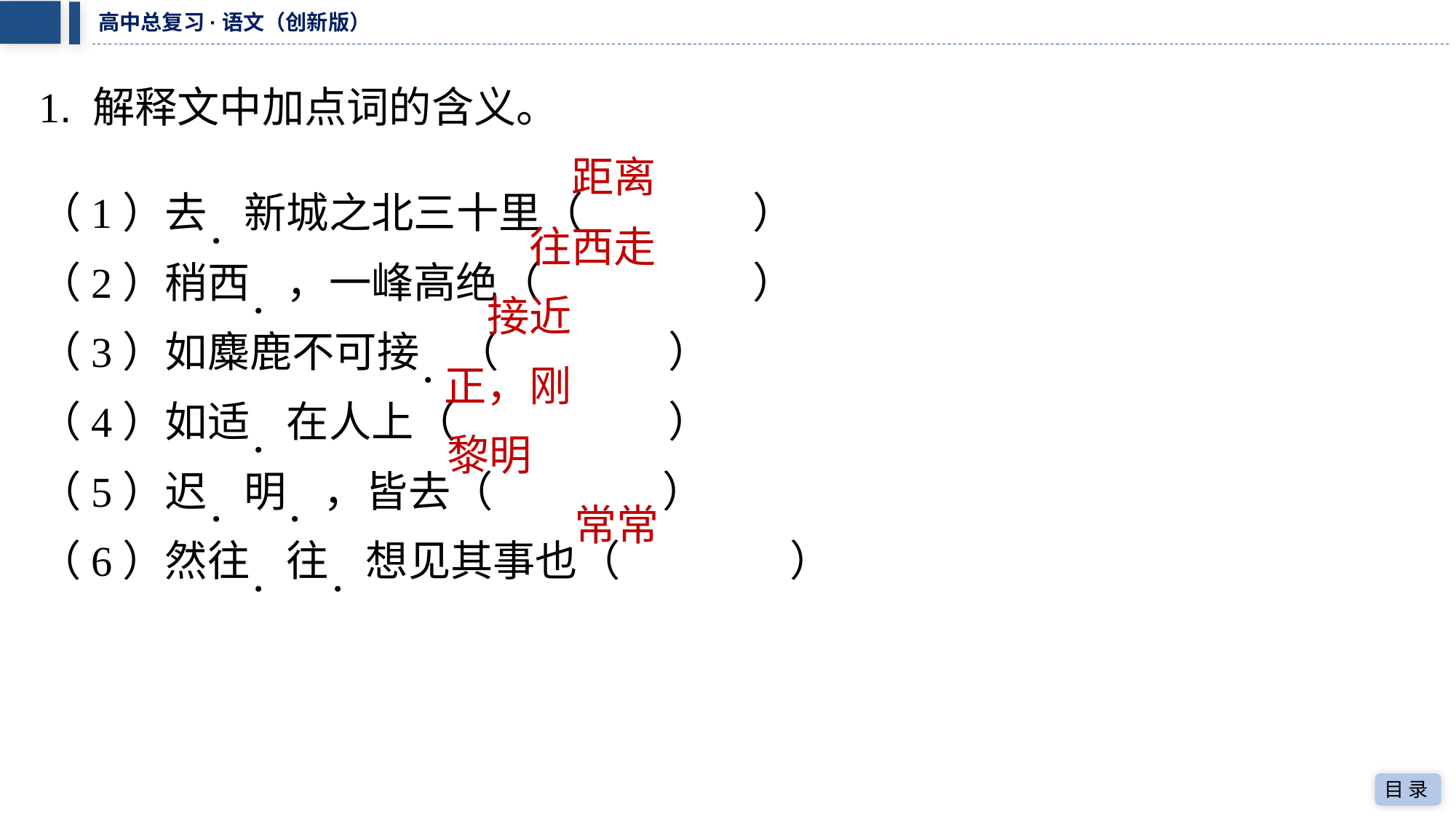

1. 解释文中加点词的含义。
距离
（1）去．新城之北三十里（　距离　）
往西走
（2）稍西．，一峰高绝（　往西走　）
接近
（3）如麋鹿不可接．（　接近　）
正，刚
（4）如适．在人上（　正，刚　）
黎明
（5）迟．明．，皆去（　黎明　）
常常
（6）然往．往．想见其事也（　常常　）